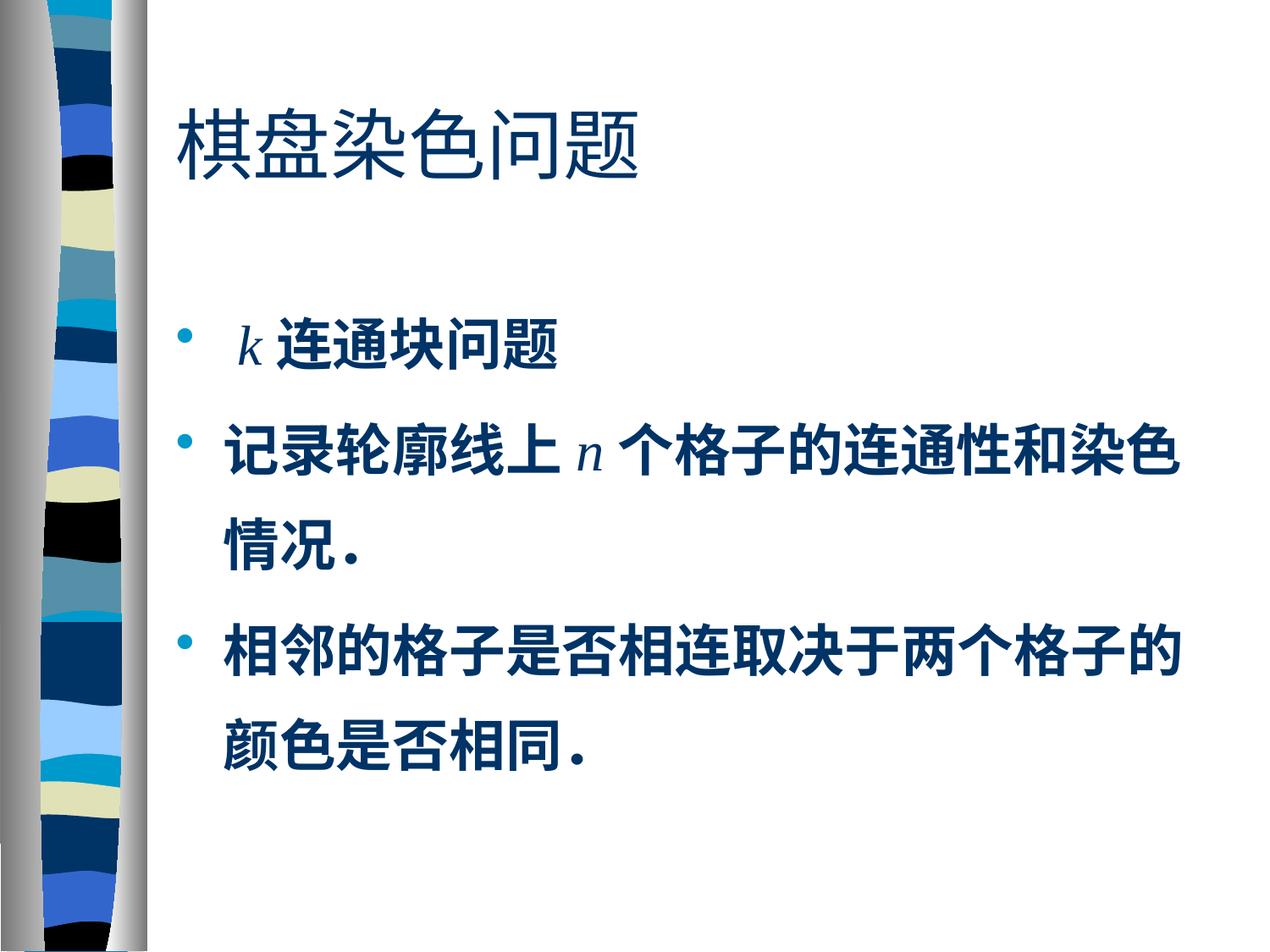

# 棋盘染色问题
 k连通块问题
记录轮廓线上n个格子的连通性和染色情况．
相邻的格子是否相连取决于两个格子的颜色是否相同．